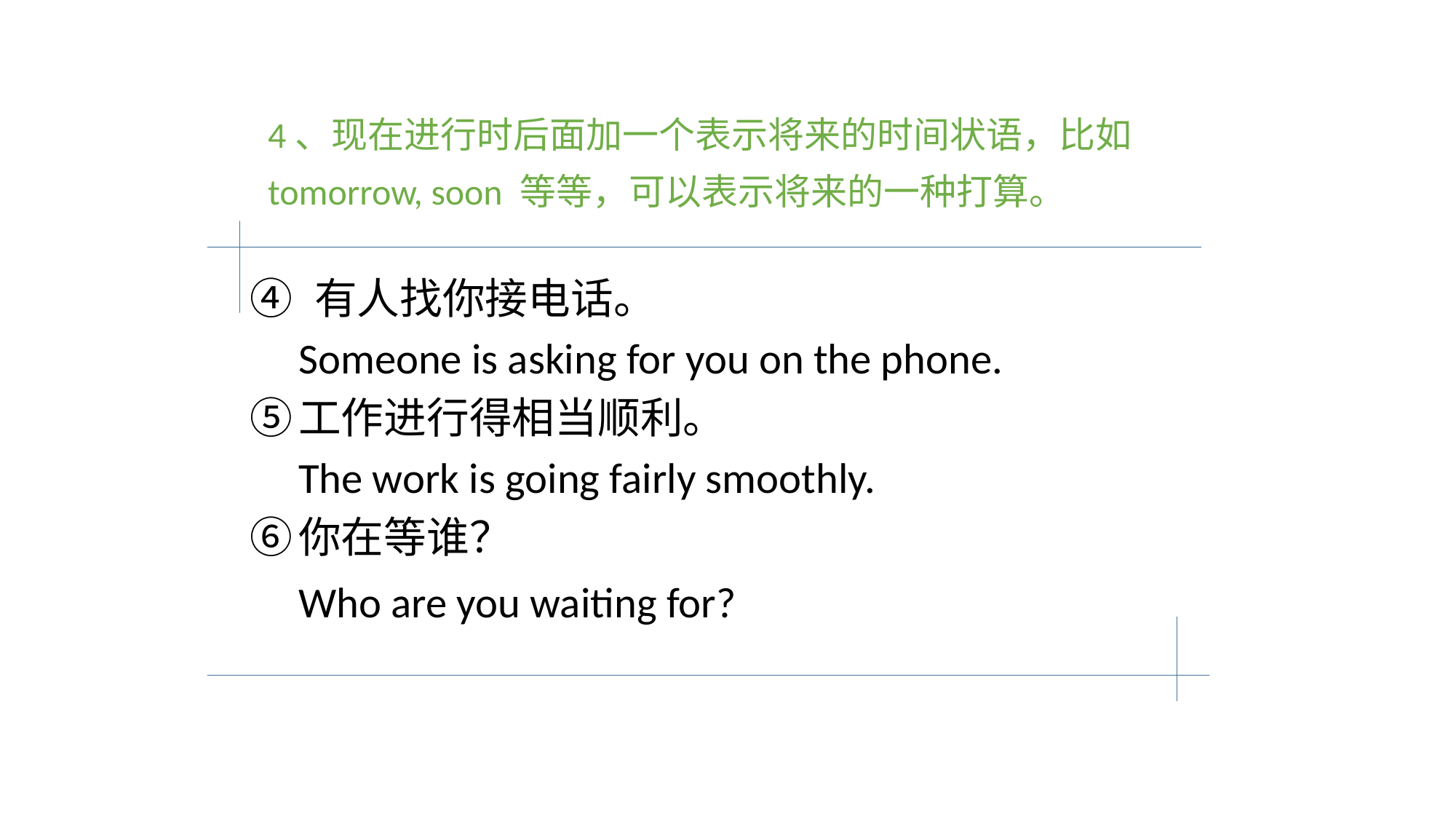

# 4、现在进行时后面加一个表示将来的时间状语，比如tomorrow, soon 等等，可以表示将来的一种打算。

有人找你接电话。
     Someone is asking for you on the phone.
工作进行得相当顺利。
     The work is going fairly smoothly.
你在等谁？
     Who are you waiting for? eg. I am seeing my friend this afternoon.
      我打算今天下午去看我的朋友。